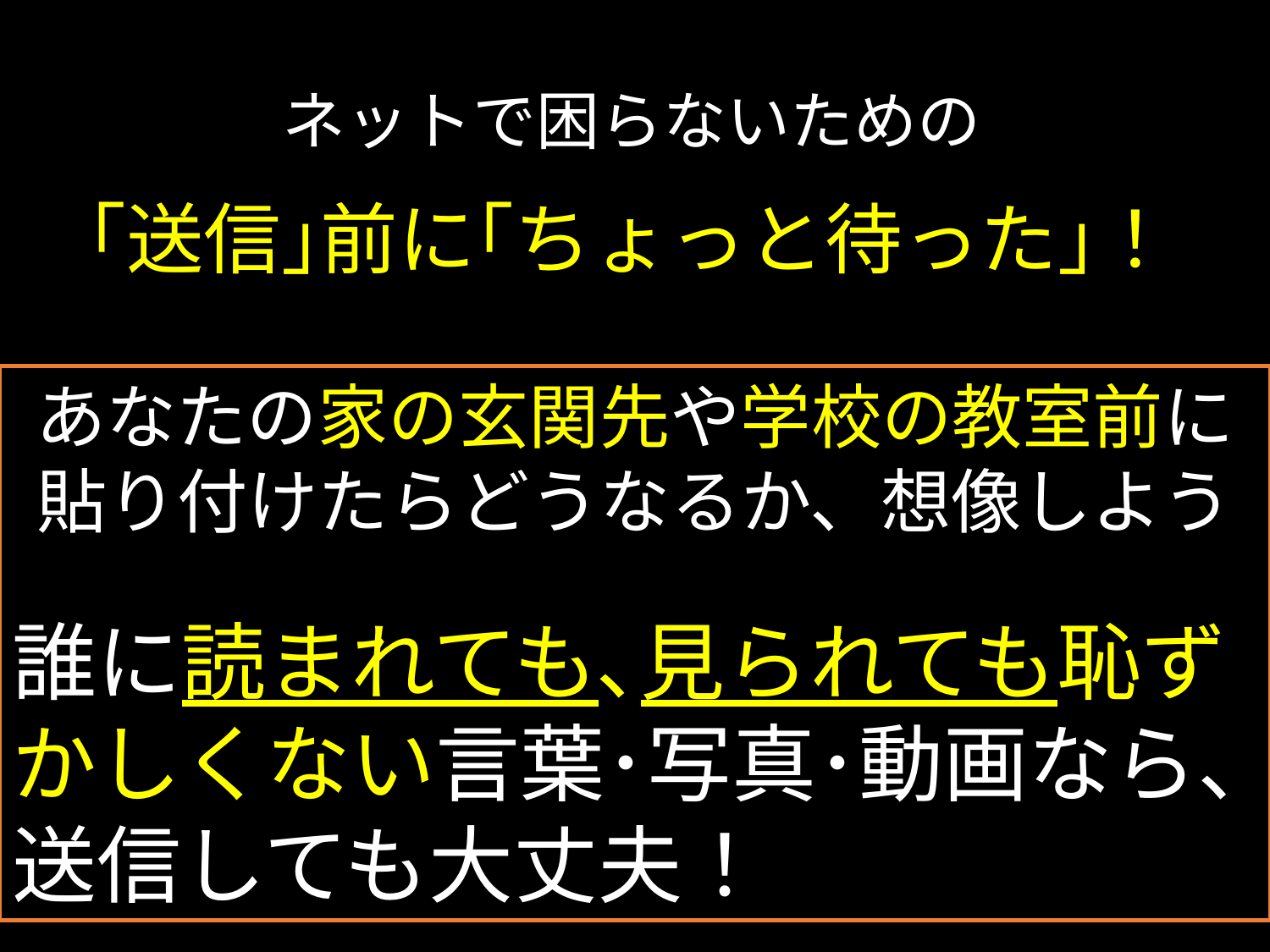

ネットで困らないための

｢送信｣前に｢ちょっと待った｣！
あなたの家の玄関先や学校の教室前に貼り付けたらどうなるか、想像しよう

誰に読まれても､見られても恥ずかしくない言葉･写真･動画なら、送信しても大丈夫！